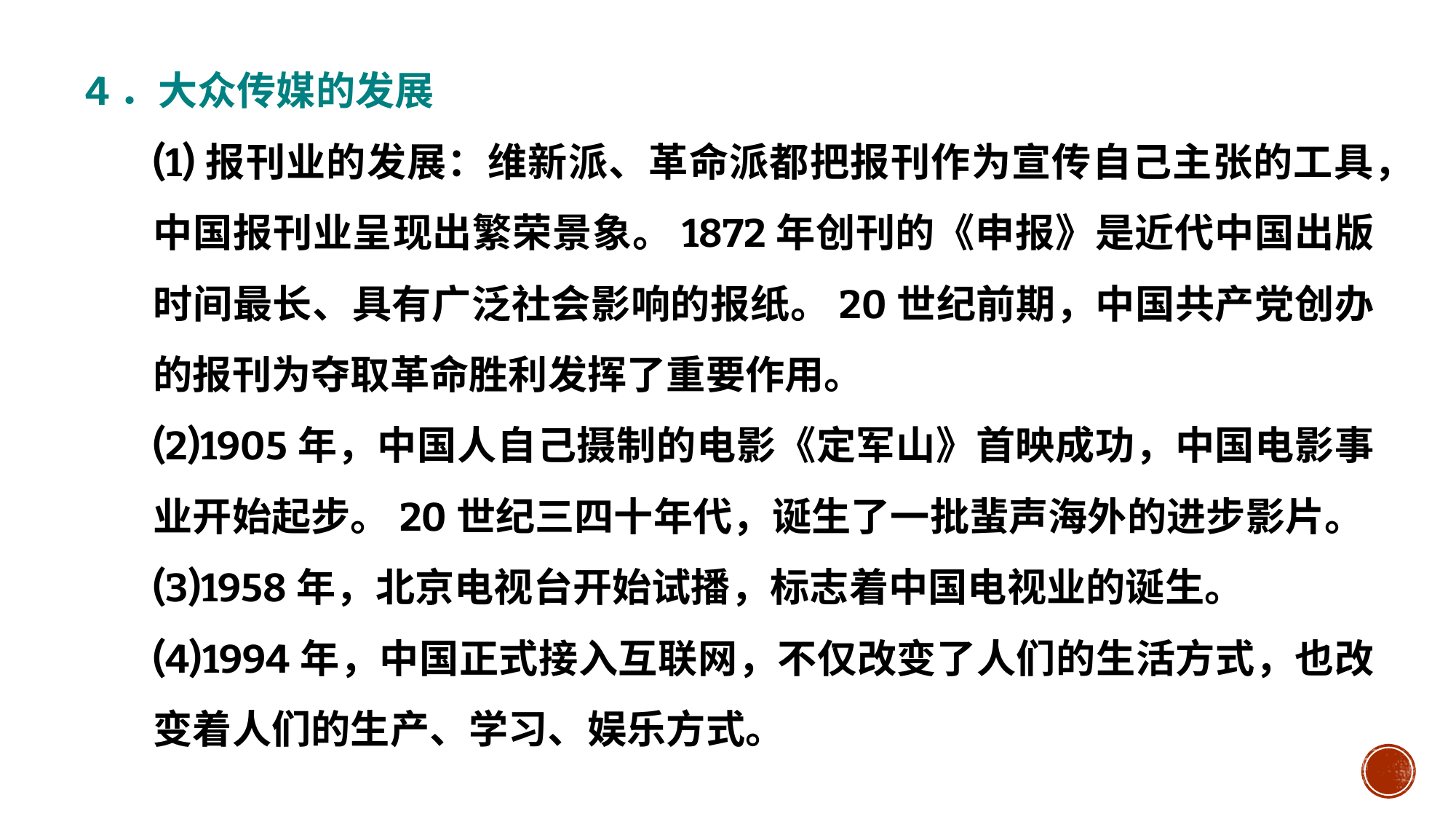

4．大众传媒的发展
(1)报刊业的发展：维新派、革命派都把报刊作为宣传自己主张的工具，中国报刊业呈现出繁荣景象。1872年创刊的《申报》是近代中国出版时间最长、具有广泛社会影响的报纸。20世纪前期，中国共产党创办的报刊为夺取革命胜利发挥了重要作用。
(2)1905年，中国人自己摄制的电影《定军山》首映成功，中国电影事业开始起步。20世纪三四十年代，诞生了一批蜚声海外的进步影片。
(3)1958年，北京电视台开始试播，标志着中国电视业的诞生。
(4)1994年，中国正式接入互联网，不仅改变了人们的生活方式，也改变着人们的生产、学习、娱乐方式。
#